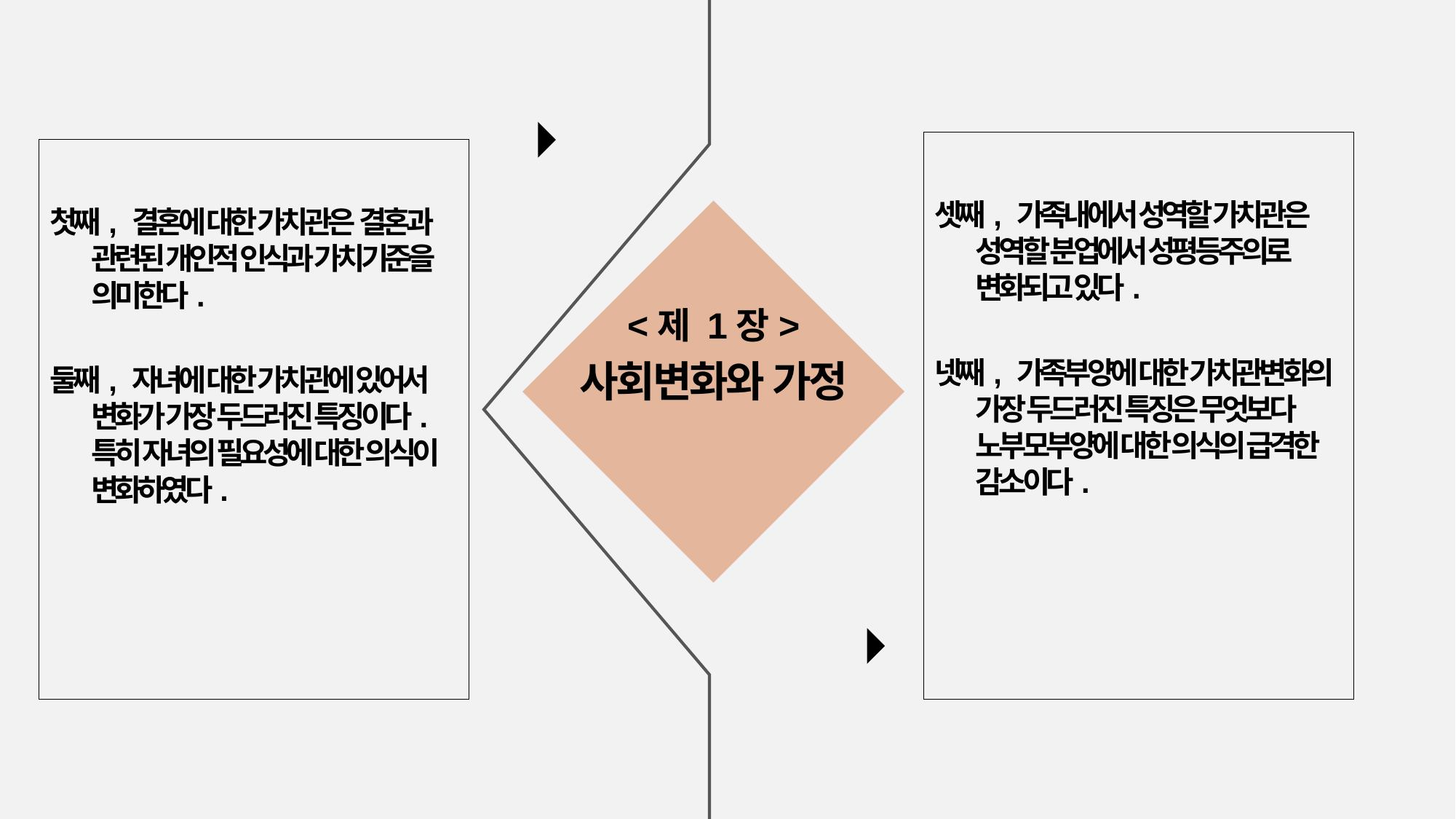

셋째,  가족내에서 성역할 가치관은 성역할 분업에서 성평등주의로 변화되고 있다.

넷째,  가족부양에 대한 가치관변화의 가장 두드러진 특징은 무엇보다 노부모부양에 대한 의식의 급격한 감소이다.

첫째,  결혼에 대한 가치관은  결혼과 관련된 개인적 인식과 가치기준을 의미한다.

둘째,  자녀에 대한 가치관에 있어서 변화가 가장 두드러진 특징이다. 특히 자녀의 필요성에 대한 의식이 변화하였다.

<제 1장>
사회변화와 가정
START